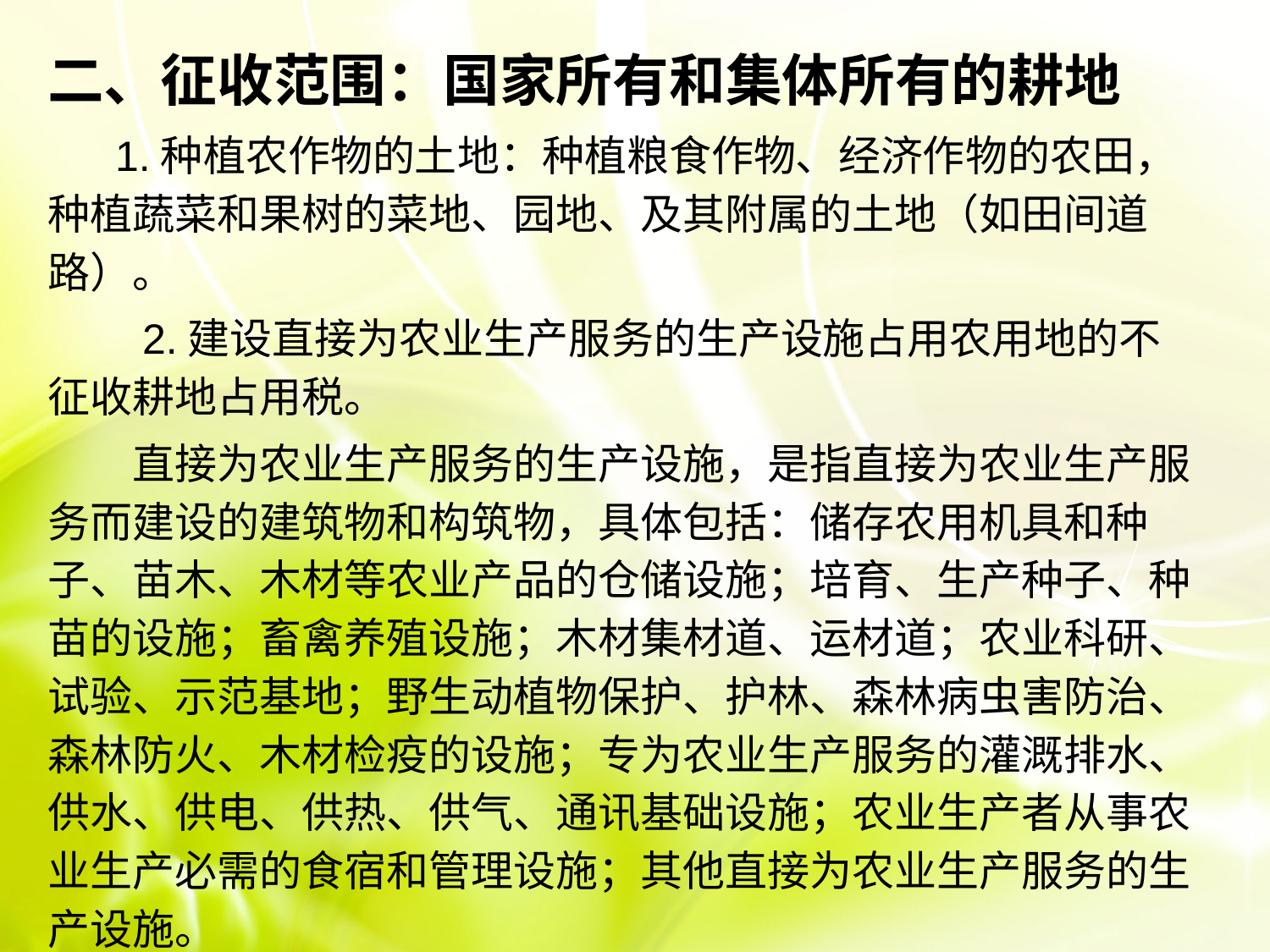

二、征收范围：国家所有和集体所有的耕地
        1.种植农作物的土地：种植粮食作物、经济作物的农田，种植蔬菜和果树的菜地、园地、及其附属的土地（如田间道路）。
　　2.建设直接为农业生产服务的生产设施占用农用地的不征收耕地占用税。
　　直接为农业生产服务的生产设施，是指直接为农业生产服务而建设的建筑物和构筑物，具体包括：储存农用机具和种子、苗木、木材等农业产品的仓储设施；培育、生产种子、种苗的设施；畜禽养殖设施；木材集材道、运材道；农业科研、试验、示范基地；野生动植物保护、护林、森林病虫害防治、森林防火、木材检疫的设施；专为农业生产服务的灌溉排水、供水、供电、供热、供气、通讯基础设施；农业生产者从事农业生产必需的食宿和管理设施；其他直接为农业生产服务的生产设施。